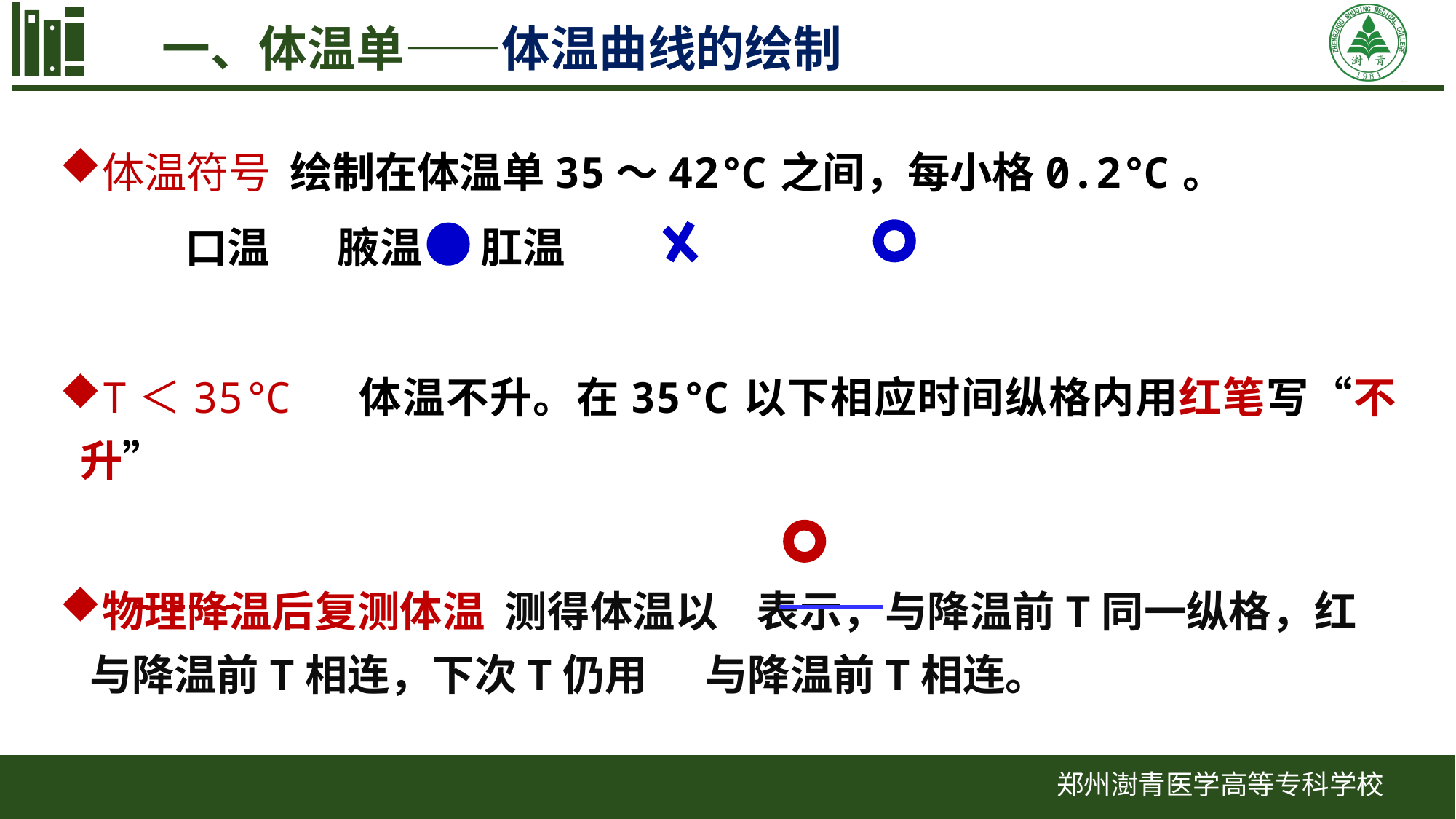

一、体温单——体温曲线的绘制
体温符号  绘制在体温单35～42℃之间，每小格0.2℃。
            口温       腋温      肛温

T＜35℃  体温不升。在35℃以下相应时间纵格内用红笔写“不升”

物理降温后复测体温  测得体温以    表示，与降温前T同一纵格，红      与降温前T相连，下次T仍用      与降温前T相连。

郑州澍青医学高等专科学校